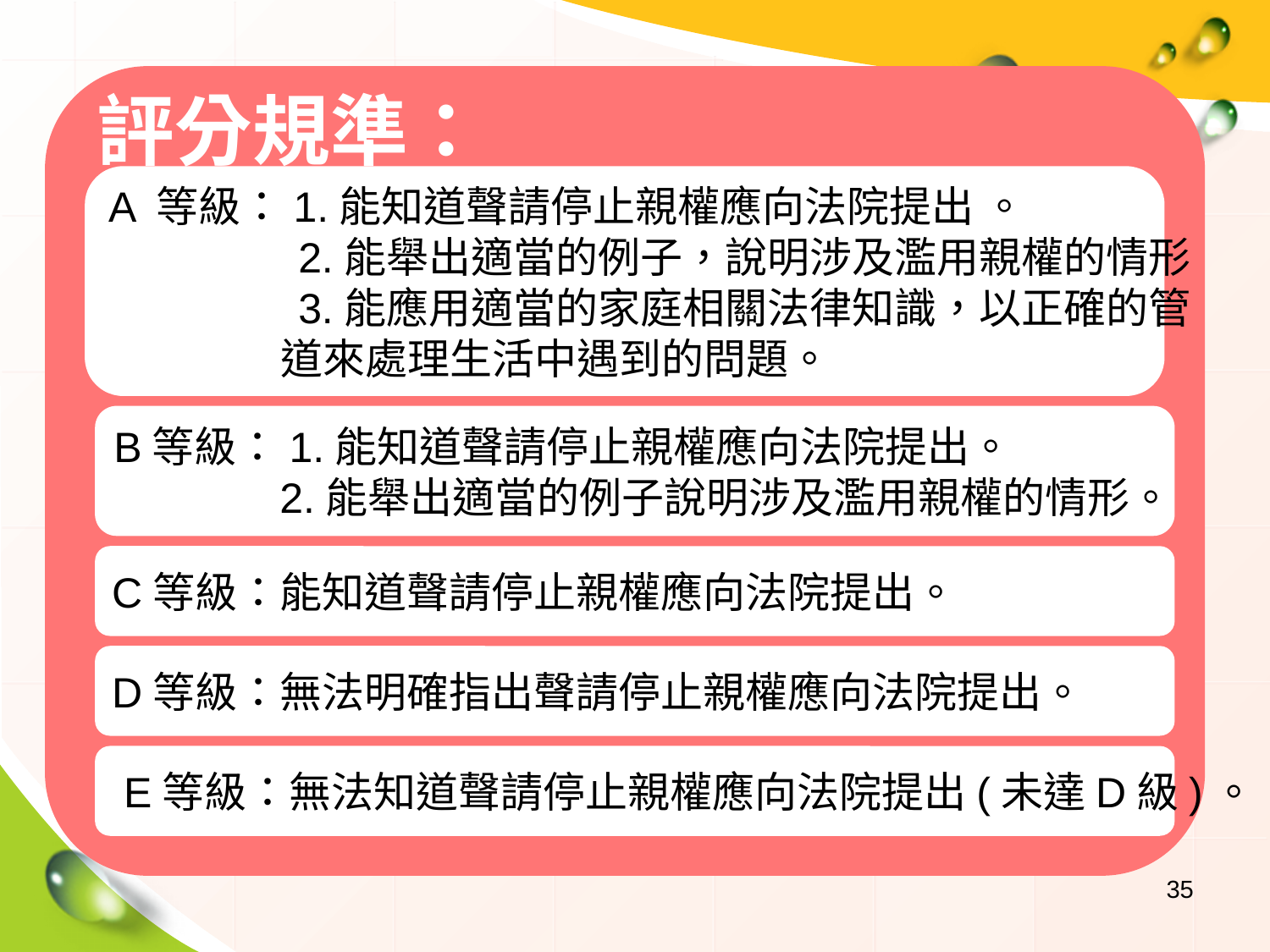

評分規準：
評量目標：
A 等級：1.能知道聲請停止親權應向法院提出 。
                2.能舉出適當的例子，說明涉及濫用親權的情形
                3.能應用適當的家庭相關法律知識，以正確的管
                 道來處理生活中遇到的問題。
B等級：1.能知道聲請停止親權應向法院提出。
              2.能舉出適當的例子說明涉及濫用親權的情形。
C等級：能知道聲請停止親權應向法院提出。
D等級：無法明確指出聲請停止親權應向法院提出。
 E等級：無法知道聲請停止親權應向法院提出(未達D級)。
35